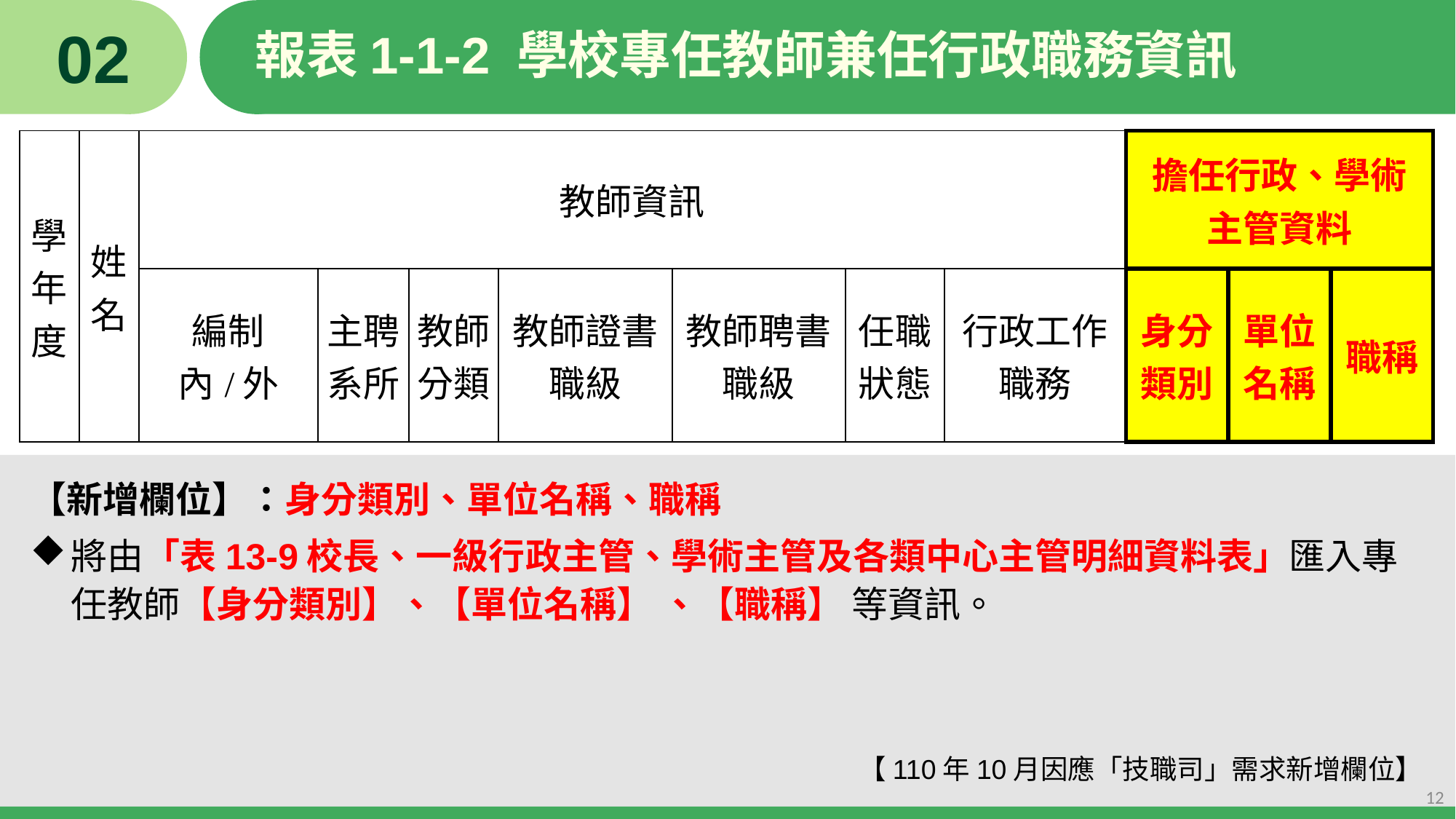

02
# 報表1-1-2 學校專任教師兼任行政職務資訊
| 學年度 | 姓名 | 教師資訊 |  |  |  |  |  |  | 擔任行政、學術主管資料 |  |  |
| --- | --- | --- | --- | --- | --- | --- | --- | --- | --- | --- | --- |
|  |  | 編制內/外 | 主聘系所 | 教師分類 | 教師證書職級 | 教師聘書職級 | 任職狀態 | 行政工作職務 | 身分類別 | 單位名稱 | 職稱 |
【新增欄位】：身分類別、單位名稱、職稱
將由「表13-9校長、一級行政主管、學術主管及各類中心主管明細資料表」匯入專任教師【身分類別】、【單位名稱】 、【職稱】 等資訊。

【110年10月因應「技職司」需求新增欄位】
12